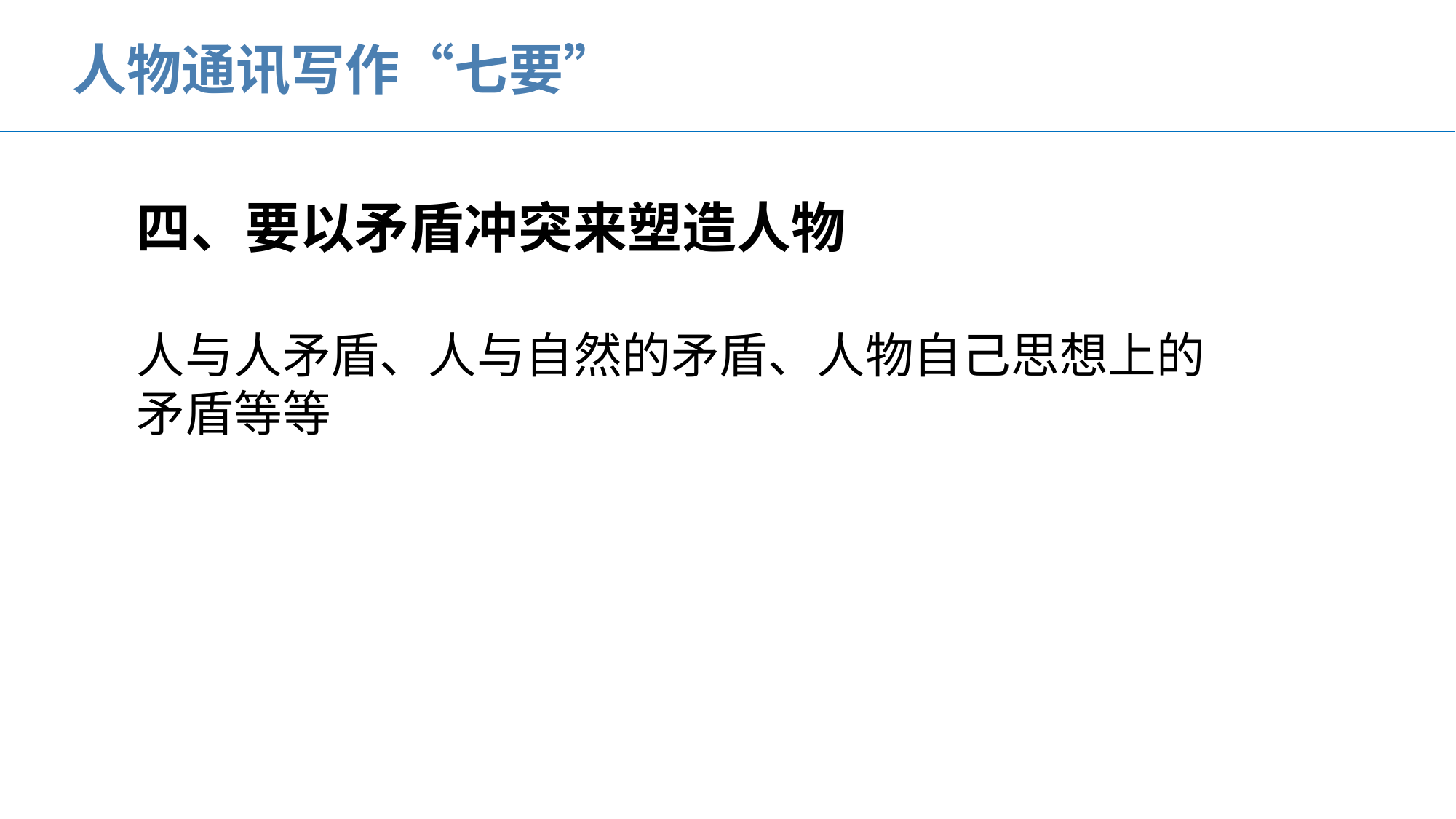

人物通讯写作“七要”
四、要以矛盾冲突来塑造人物

人与人矛盾、人与自然的矛盾、人物自己思想上的矛盾等等